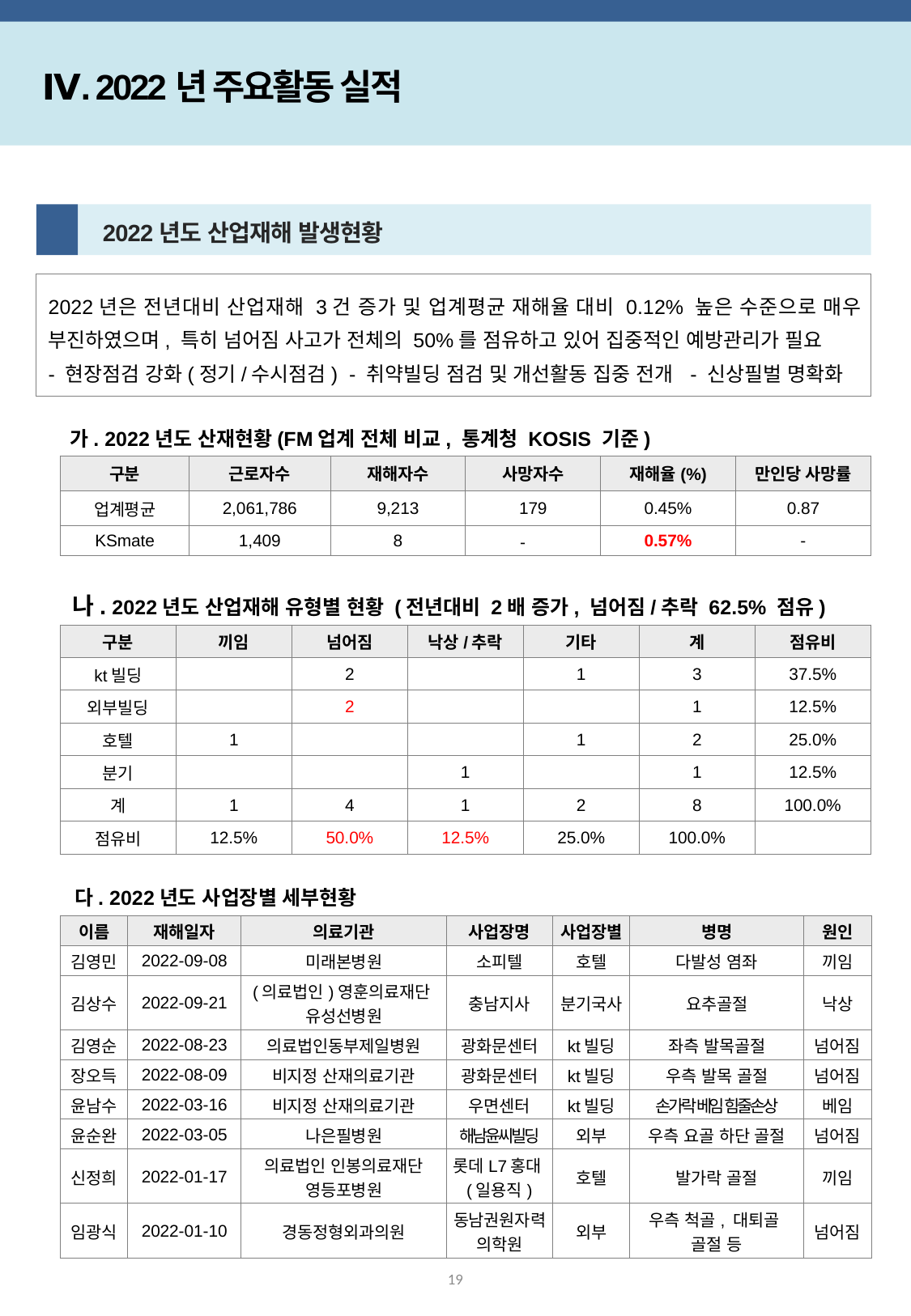

Ⅳ. 2022년 주요활동 실적
1
  2022년도 산업재해 발생현황
2022년은 전년대비 산업재해 3건 증가 및 업계평균 재해율 대비 0.12% 높은 수준으로 매우 부진하였으며, 특히 넘어짐 사고가 전체의 50%를 점유하고 있어 집중적인 예방관리가 필요
- 현장점검 강화(정기/수시점검)  - 취약빌딩 점검 및 개선활동 집중 전개  - 신상필벌 명확화
    가. 2022년도 산재현황(FM업계 전체 비교, 통계청 KOSIS 기준)

   나. 2022년도 산업재해 유형별 현황 (전년대비 2배 증가, 넘어짐/추락 62.5% 점유)
| 구분 | 근로자수 | 재해자수 | 사망자수 | 재해율(%) | 만인당 사망률 |
| --- | --- | --- | --- | --- | --- |
| 업계평균 | 2,061,786 | 9,213 | 179 | 0.45% | 0.87 |
| KSmate | 1,409 | 8 | - | 0.57% | - |
| 구분 | 끼임 | 넘어짐 | 낙상/추락 | 기타 | 계 | 점유비 |
| --- | --- | --- | --- | --- | --- | --- |
| kt빌딩 |  | 2 |  | 1 | 3 | 37.5% |
| 외부빌딩 |  | 2 |  |  | 1 | 12.5% |
| 호텔 | 1 |  |  | 1 | 2 | 25.0% |
| 분기 |  |  | 1 |  | 1 | 12.5% |
| 계 | 1 | 4 | 1 | 2 | 8 | 100.0% |
| 점유비 | 12.5% | 50.0% | 12.5% | 25.0% | 100.0% |  |
     다. 2022년도 사업장별 세부현황
| 이름 | 재해일자 | 의료기관 | 사업장명 | 사업장별 | 병명 | 원인 |
| --- | --- | --- | --- | --- | --- | --- |
| 김영민 | 2022-09-08 | 미래본병원 | 소피텔 | 호텔 | 다발성 염좌 | 끼임 |
| 김상수 | 2022-09-21 | (의료법인)영훈의료재단 유성선병원 | 충남지사 | 분기국사 | 요추골절 | 낙상 |
| 김영순 | 2022-08-23 | 의료법인동부제일병원 | 광화문센터 | kt빌딩 | 좌측 발목골절 | 넘어짐 |
| 장오득 | 2022-08-09 | 비지정 산재의료기관 | 광화문센터 | kt빌딩 | 우측 발목 골절 | 넘어짐 |
| 윤남수 | 2022-03-16 | 비지정 산재의료기관 | 우면센터 | kt빌딩 | 손가락 베임 힘줄손상 | 베임 |
| 윤순완 | 2022-03-05 | 나은필병원 | 해남윤씨빌딩 | 외부 | 우측 요골 하단 골절 | 넘어짐 |
| 신정희 | 2022-01-17 | 의료법인 인봉의료재단 영등포병원 | 롯데L7홍대(일용직) | 호텔 | 발가락 골절 | 끼임 |
| 임광식 | 2022-01-10 | 경동정형외과의원 | 동남권원자력의학원 | 외부 | 우측 척골, 대퇴골 골절 등 | 넘어짐 |
19